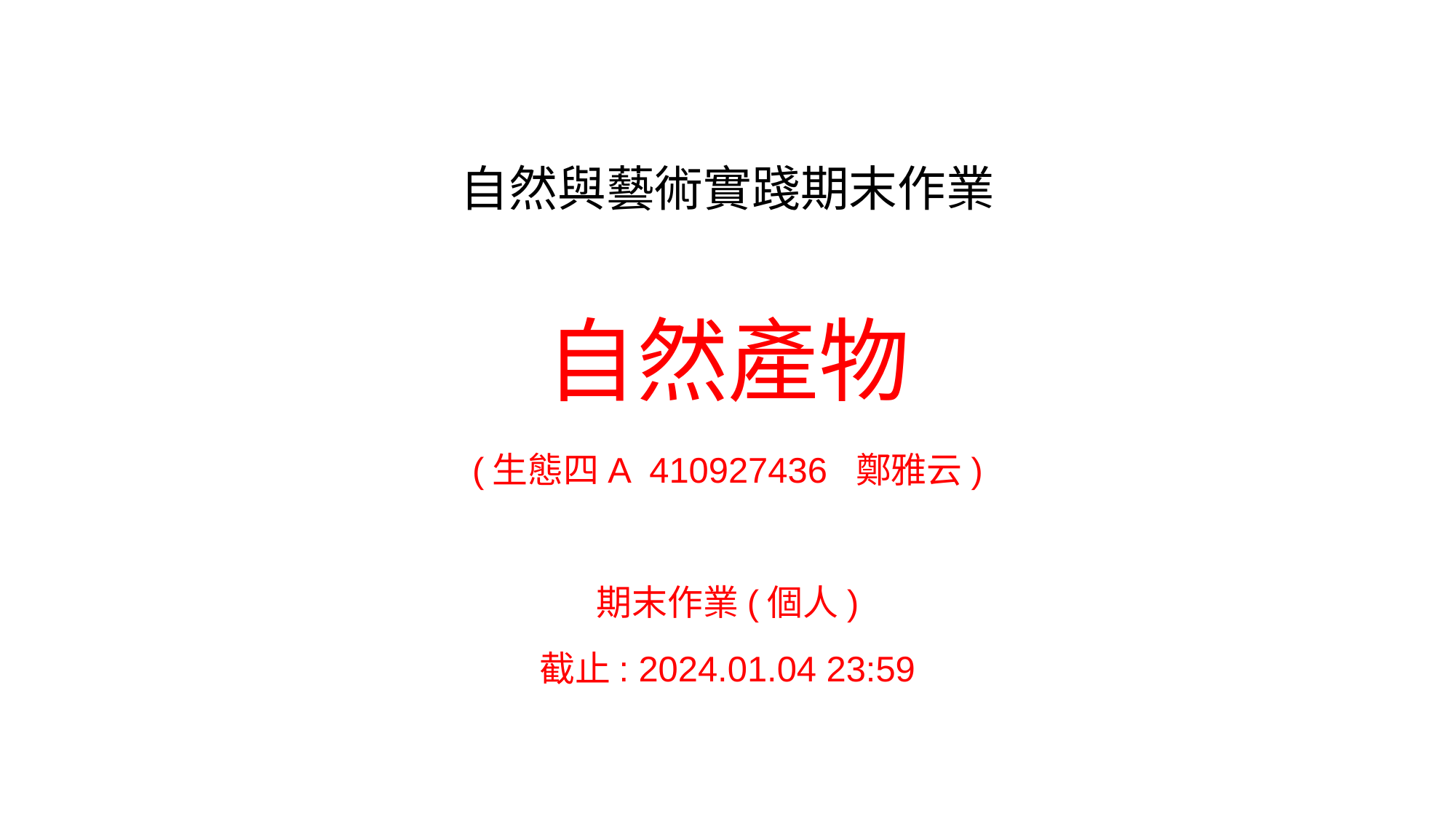

# 自然與藝術實踐期末作業 自然產物
(生態四A  410927436  鄭雅云)

期末作業(個人)
截止: 2024.01.04 23:59